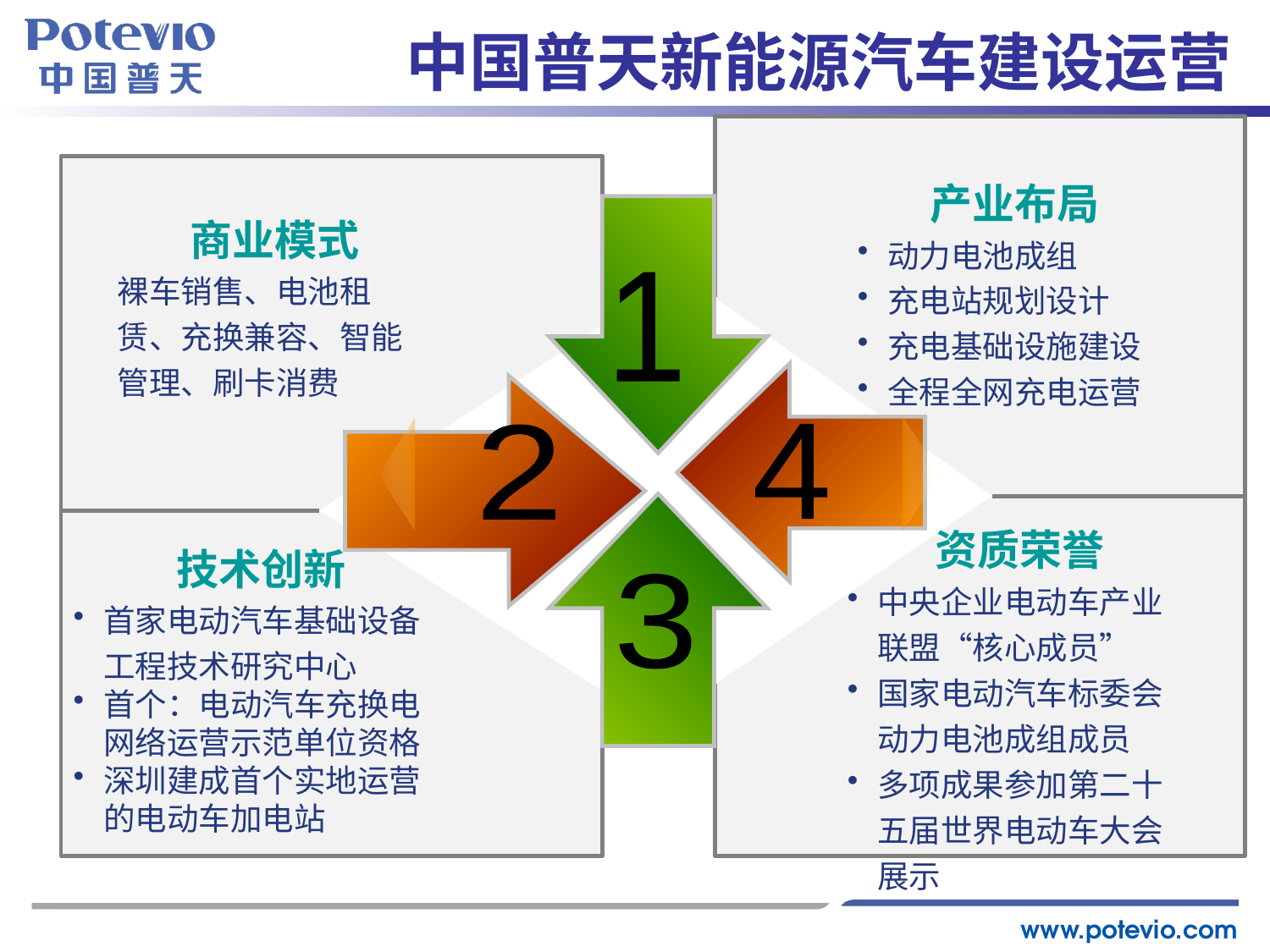

中国普天新能源汽车建设运营

产业布局
动力电池成组
充电站规划设计
充电基础设施建设
全程全网充电运营
商业模式
裸车销售、电池租赁、充换兼容、智能管理、刷卡消费

1

4
2

资质荣誉
中央企业电动车产业联盟“核心成员”
国家电动汽车标委会动力电池成组成员
多项成果参加第二十五届世界电动车大会展示

技术创新
首家电动汽车基础设备工程技术研究中心
首个：电动汽车充换电网络运营示范单位资格
深圳建成首个实地运营的电动车加电站
3